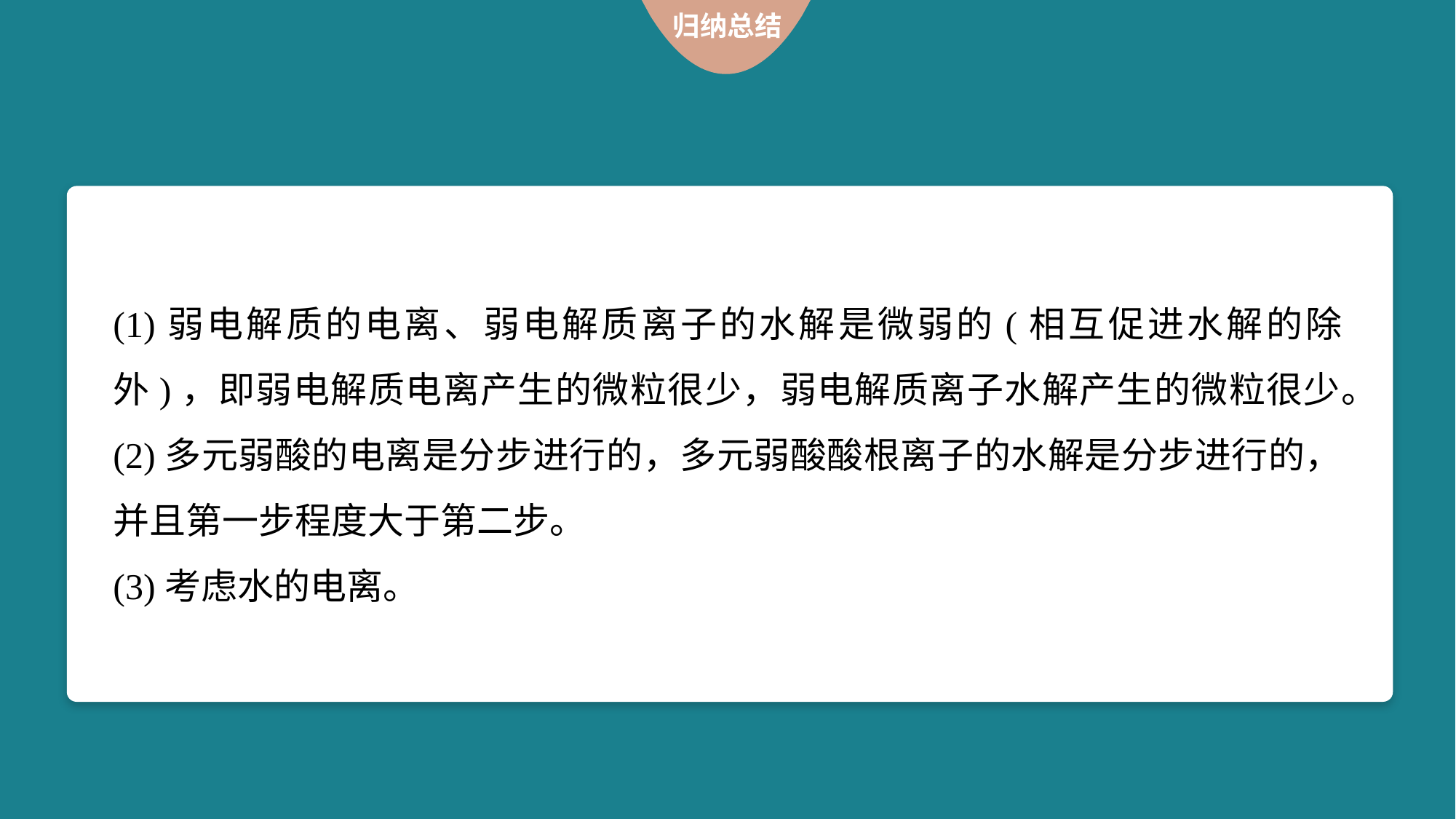

归纳总结

(1)弱电解质的电离、弱电解质离子的水解是微弱的(相互促进水解的除外)，即弱电解质电离产生的微粒很少，弱电解质离子水解产生的微粒很少。
(2)多元弱酸的电离是分步进行的，多元弱酸酸根离子的水解是分步进行的，并且第一步程度大于第二步。
(3)考虑水的电离。